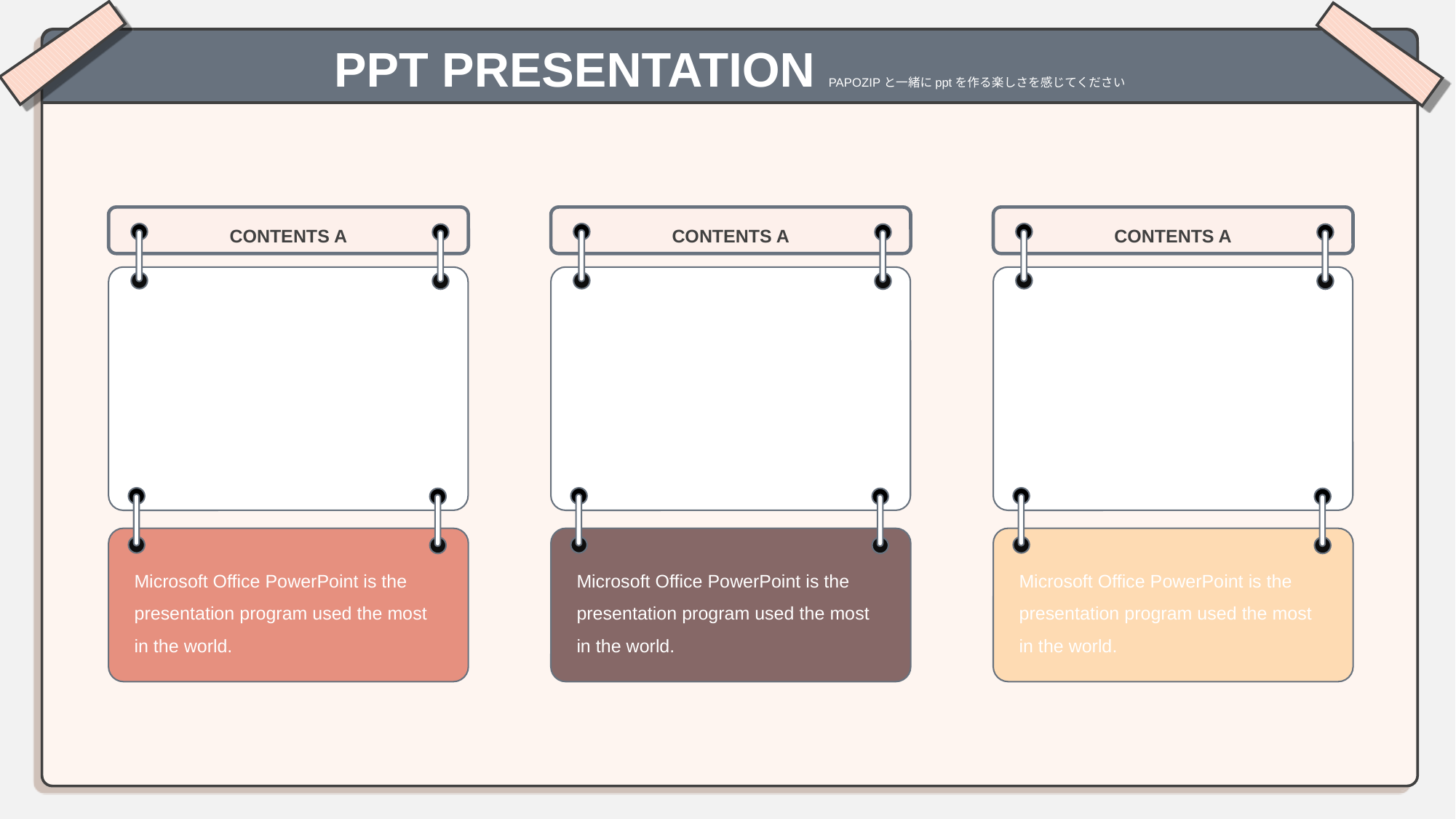

PPT PRESENTATION PAPOZIPと一緒にpptを作る楽しさを感じてください
CONTENTS A

CONTENTS A

CONTENTS A

Microsoft Office PowerPoint is the presentation program used the most in the world.
Microsoft Office PowerPoint is the presentation program used the most in the world.
Microsoft Office PowerPoint is the presentation program used the most in the world.